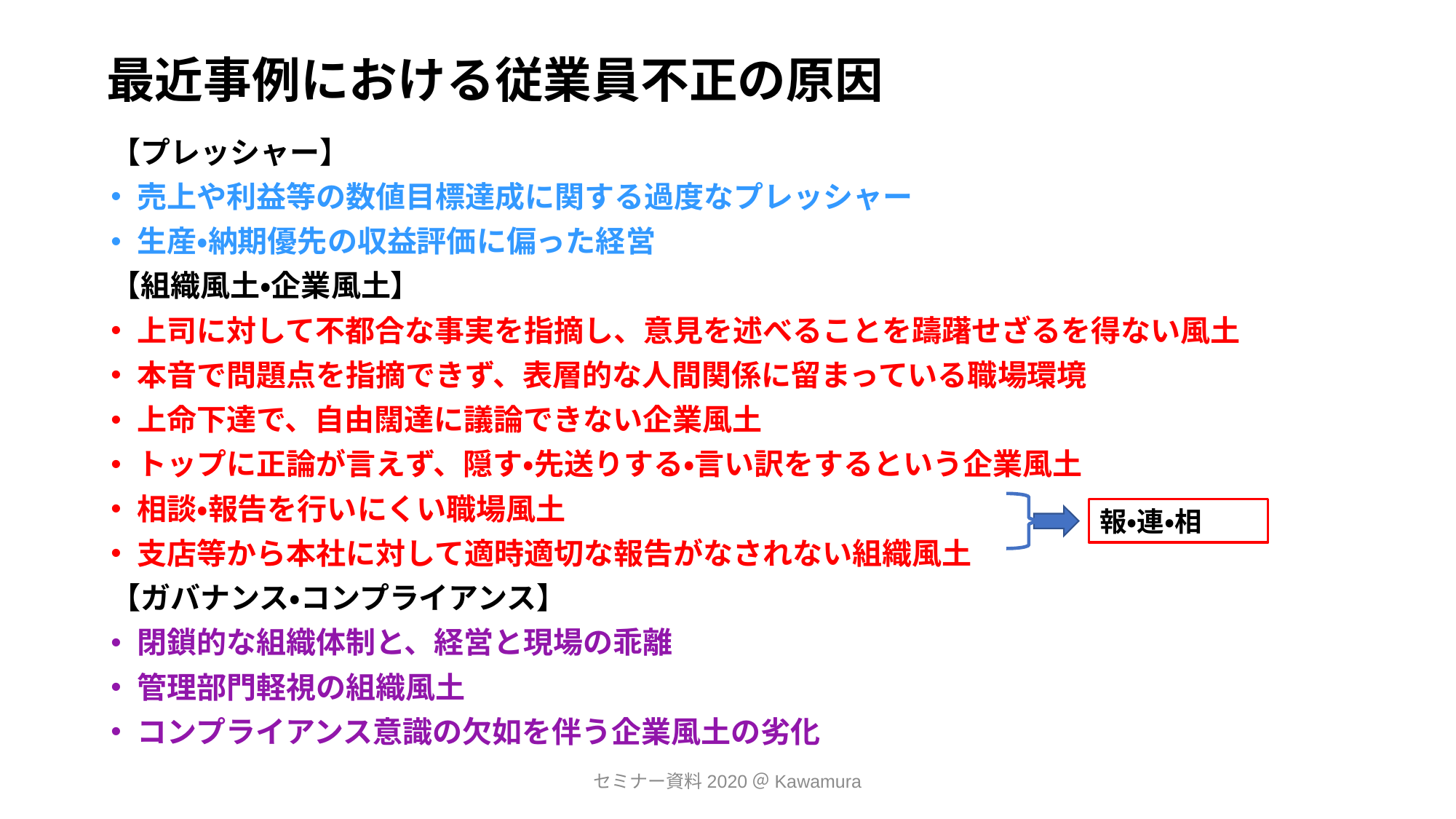

# 最近事例における従業員不正の原因
【プレッシャー】
売上や利益等の数値目標達成に関する過度なプレッシャー
生産・納期優先の収益評価に偏った経営
【組織風土・企業風土】
上司に対して不都合な事実を指摘し、意見を述べることを躊躇せざるを得ない風土
本音で問題点を指摘できず、表層的な人間関係に留まっている職場環境
上命下達で、自由闊達に議論できない企業風土
トップに正論が言えず、隠す・先送りする・言い訳をするという企業風土
相談・報告を行いにくい職場風土
支店等から本社に対して適時適切な報告がなされない組織風土
【ガバナンス・コンプライアンス】
閉鎖的な組織体制と、経営と現場の乖離
管理部門軽視の組織風土
コンプライアンス意識の欠如を伴う企業風土の劣化

報・連・相

セミナー資料2020＠Kawamura